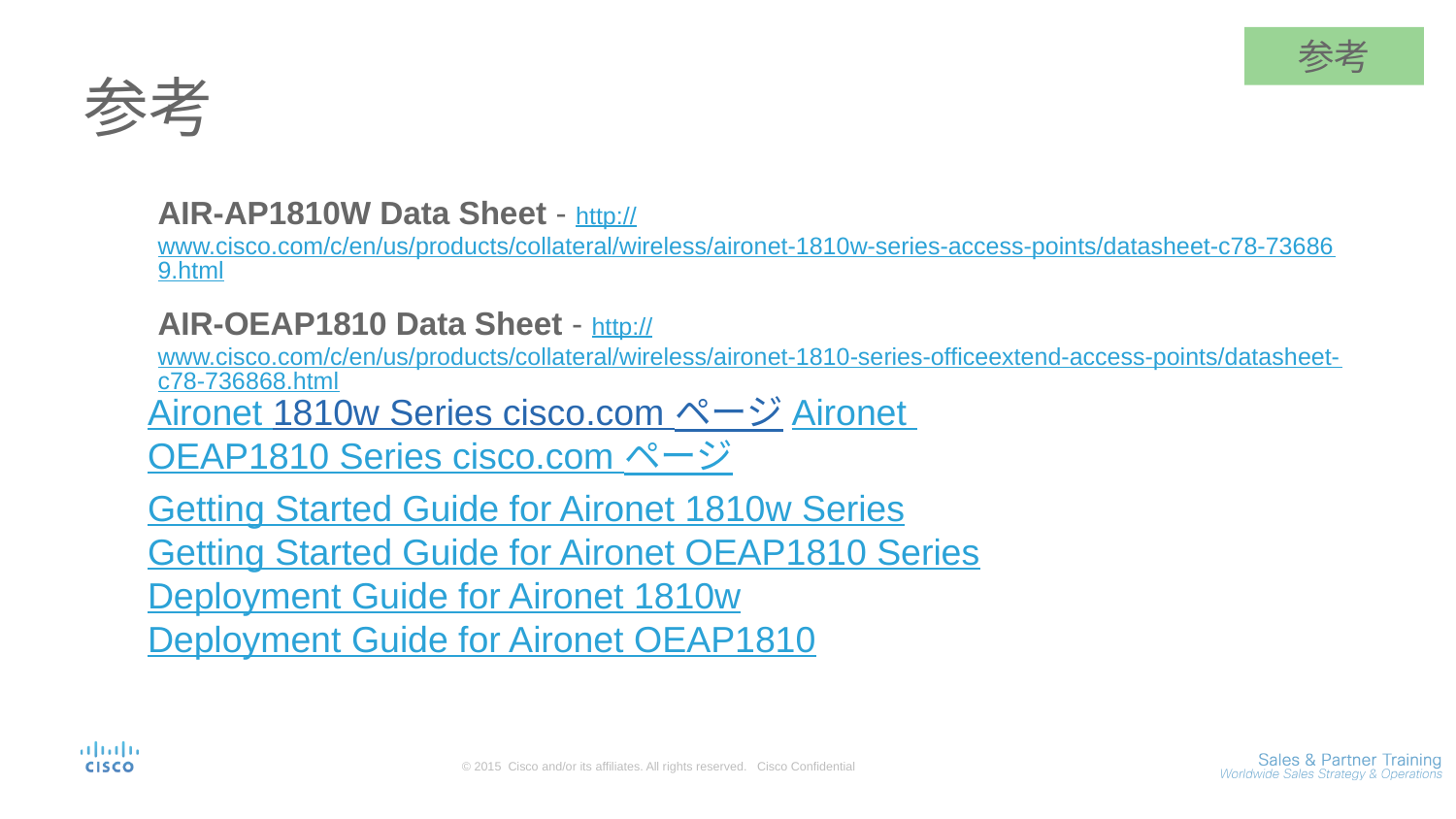

参考
# 参考
AIR-AP1810W Data Sheet - http://www.cisco.com/c/en/us/products/collateral/wireless/aironet-1810w-series-access-points/datasheet-c78-736869.html
AIR-OEAP1810 Data Sheet - http://www.cisco.com/c/en/us/products/collateral/wireless/aironet-1810-series-officeextend-access-points/datasheet-c78-736868.html

Aironet 1810w Series cisco.com ページAironet OEAP1810 Series cisco.com ページ
Getting Started Guide for Aironet 1810w Series
Getting Started Guide for Aironet OEAP1810 Series
Deployment Guide for Aironet 1810w
Deployment Guide for Aironet OEAP1810